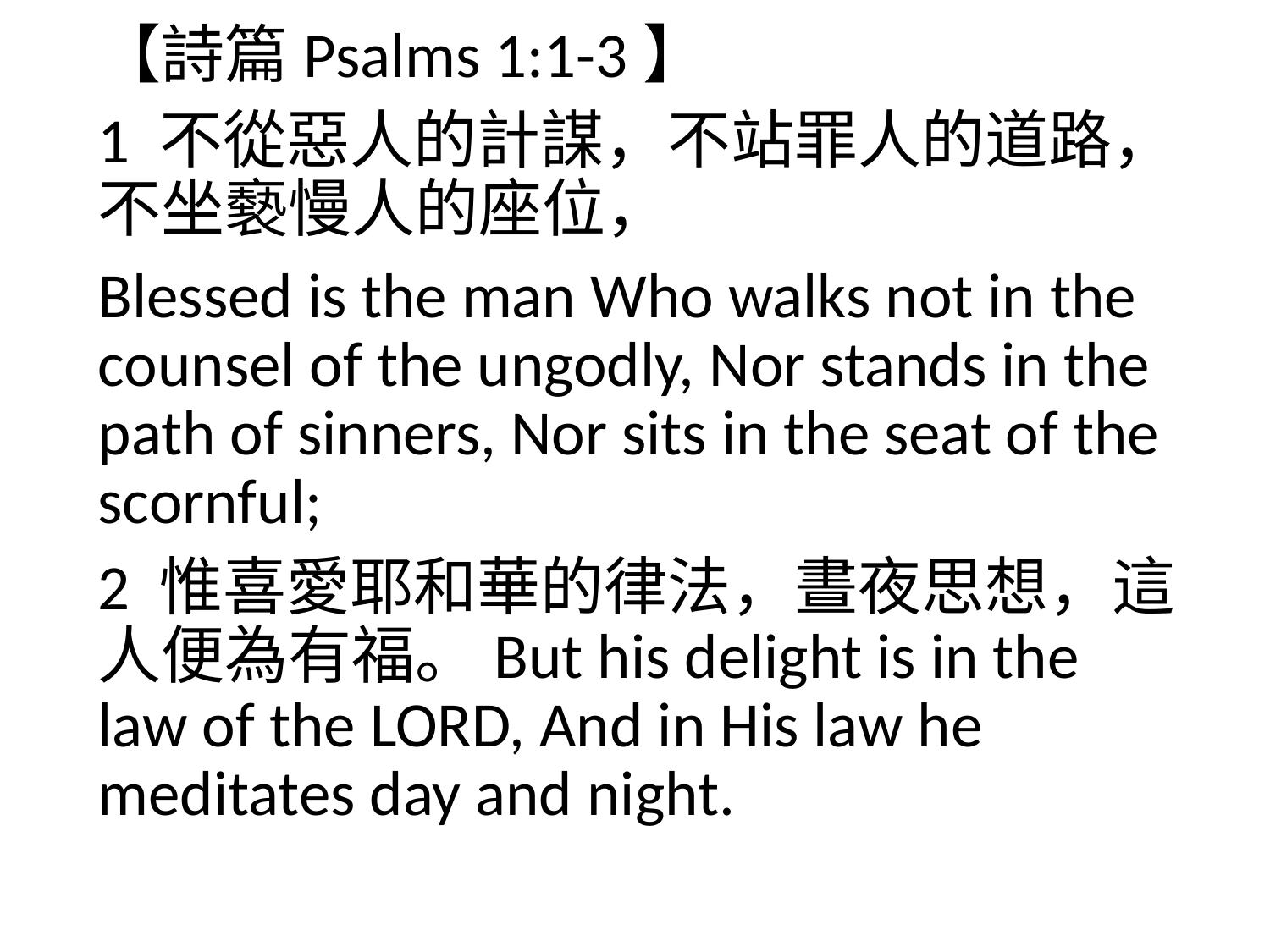

【詩篇Psalms 1:1-3】
1 不從惡人的計謀，不站罪人的道路，不坐褻慢人的座位，
Blessed is the man Who walks not in the counsel of the ungodly, Nor stands in the path of sinners, Nor sits in the seat of the scornful;
2 惟喜愛耶和華的律法，晝夜思想，這人便為有福。But his delight is in the law of the LORD, And in His law he meditates day and night.